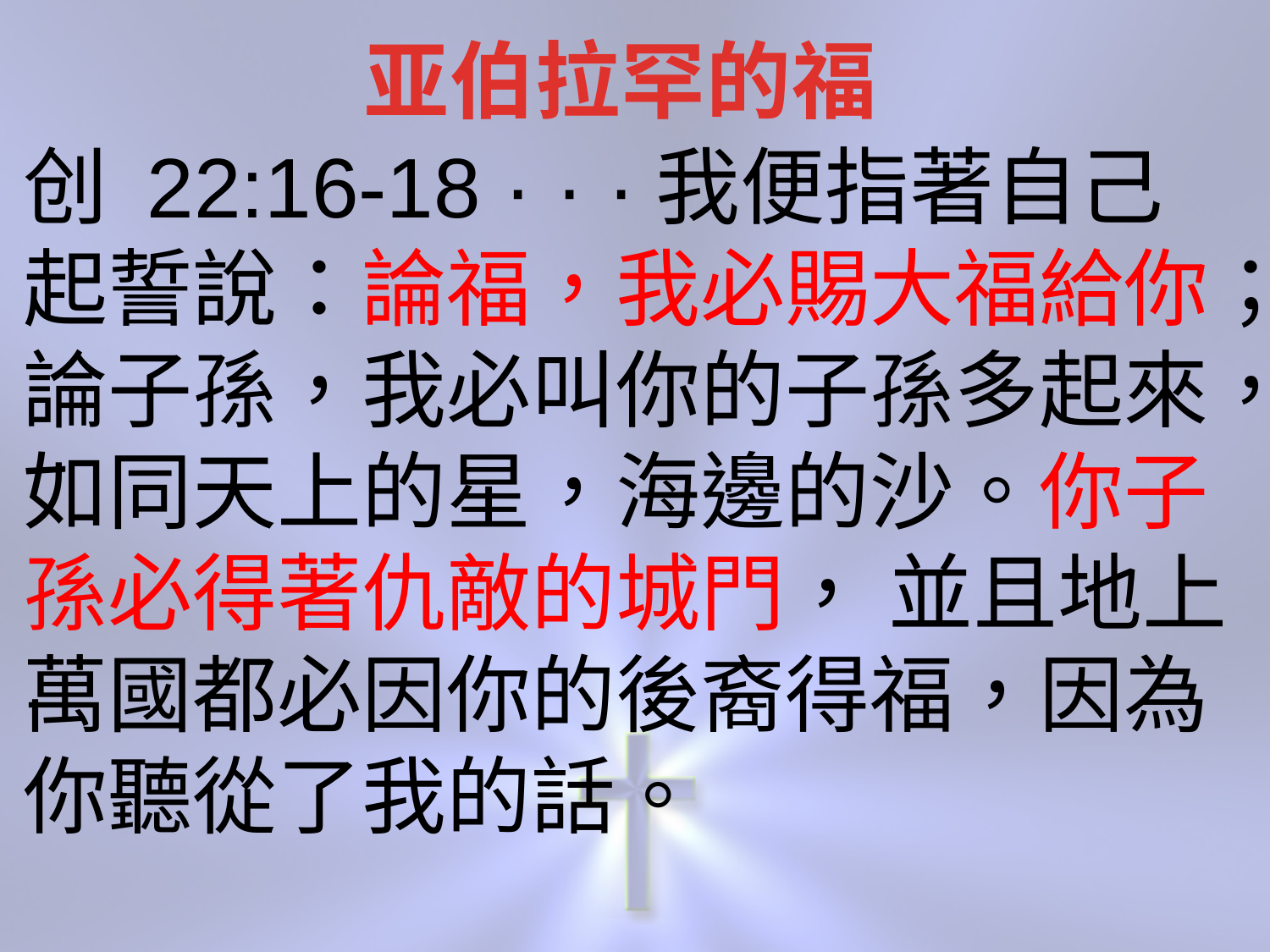

亚伯拉罕的福
创 22:16-18 · · ·我便指著自己起誓說：論福，我必賜大福給你；論子孫，我必叫你的子孫多起來，如同天上的星，海邊的沙。你子孫必得著仇敵的城門， 並且地上萬國都必因你的後裔得福，因為你聽從了我的話。